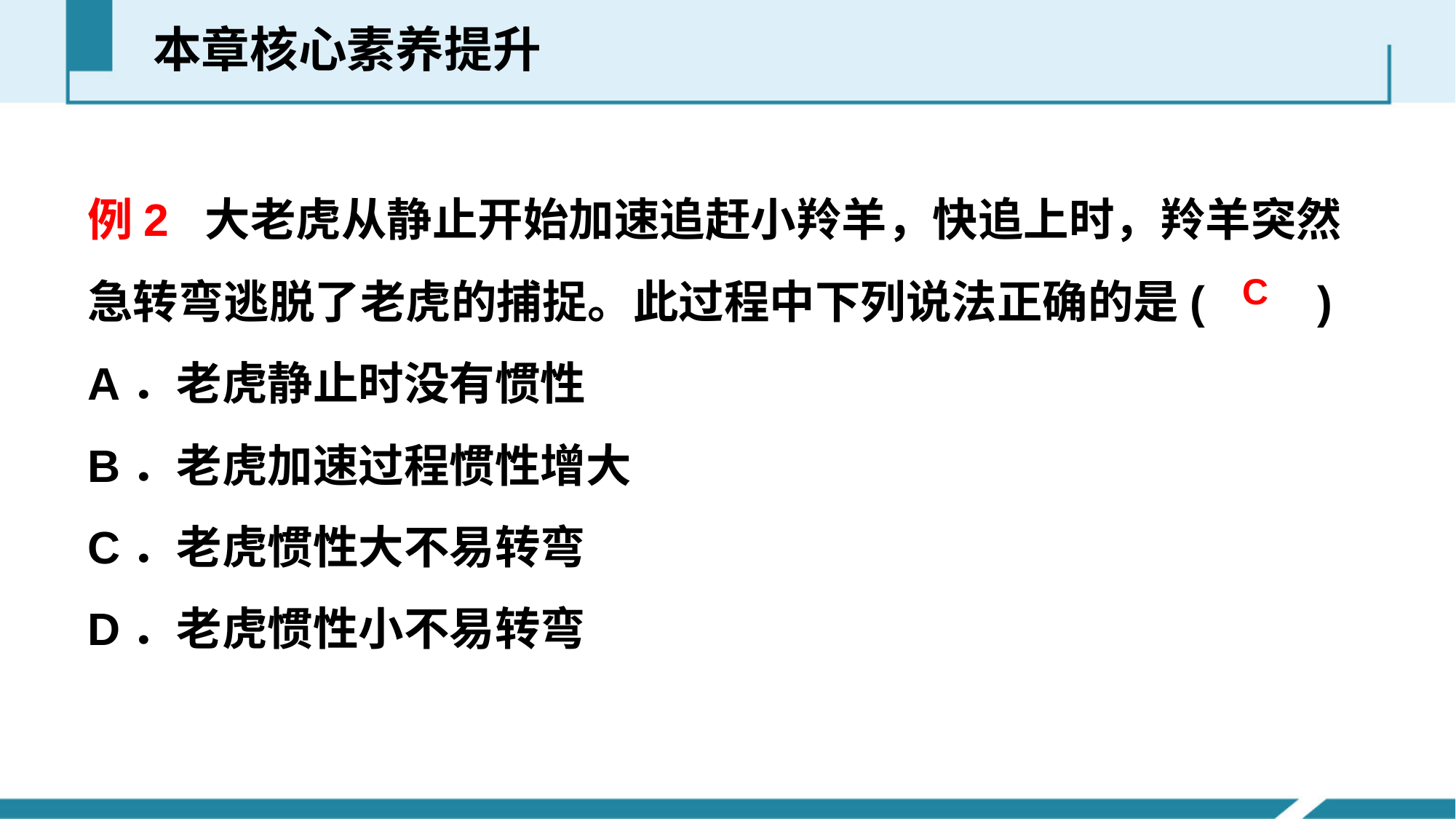

本章核心素养提升
例2  大老虎从静止开始加速追赶小羚羊，快追上时，羚羊突然急转弯逃脱了老虎的捕捉。此过程中下列说法正确的是(　　)
A．老虎静止时没有惯性
B．老虎加速过程惯性增大
C．老虎惯性大不易转弯
D．老虎惯性小不易转弯
C